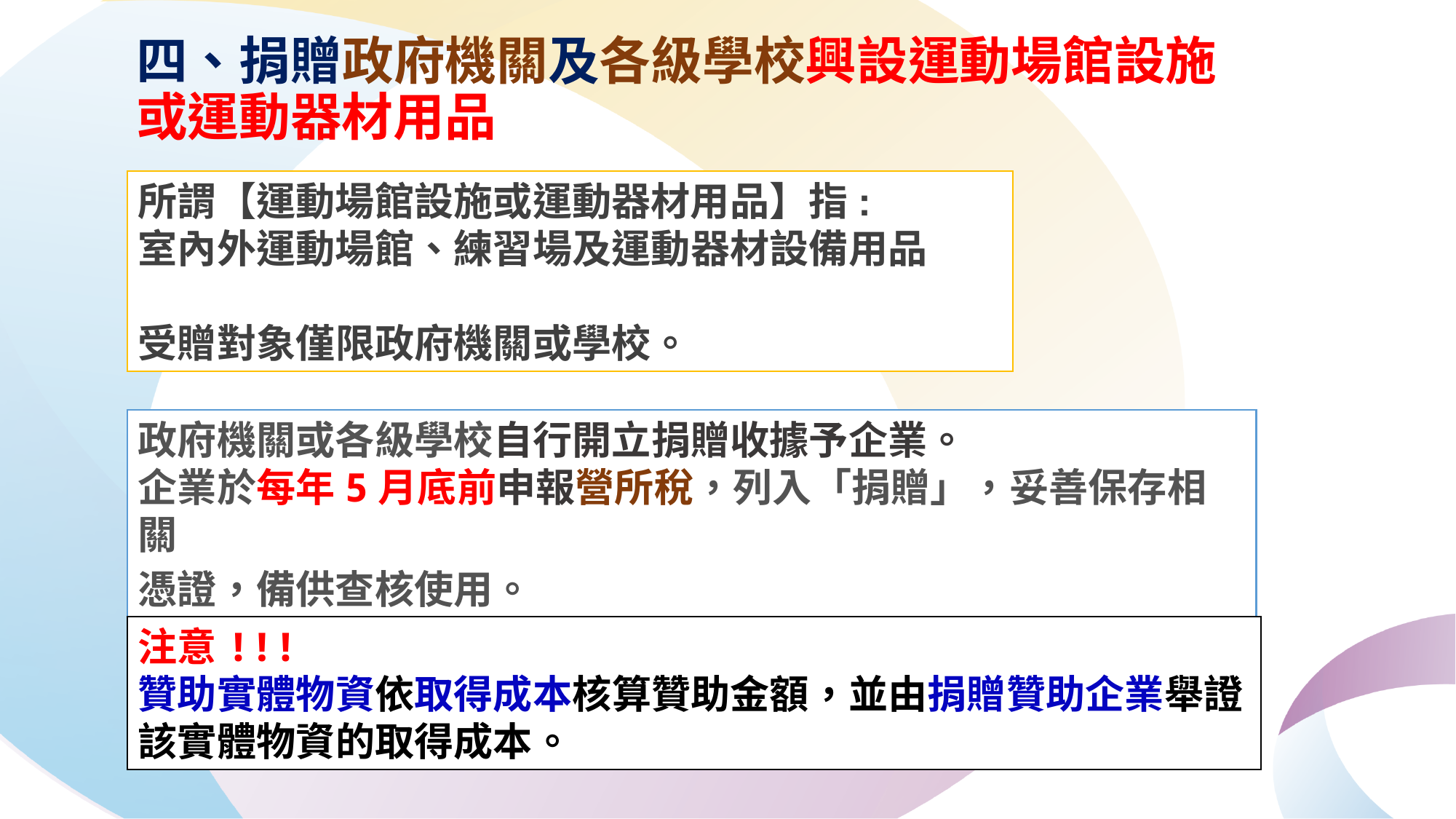

# 四、捐贈政府機關及各級學校興設運動場館設施或運動器材用品
所謂【運動場館設施或運動器材用品】指:
室內外運動場館、練習場及運動器材設備用品

受贈對象僅限政府機關或學校。
政府機關或各級學校自行開立捐贈收據予企業。
企業於每年5月底前申報營所稅，列入「捐贈」，妥善保存相關

憑證，備供查核使用。
注意!!!
贊助實體物資依取得成本核算贊助金額，並由捐贈贊助企業舉證該實體物資的取得成本。